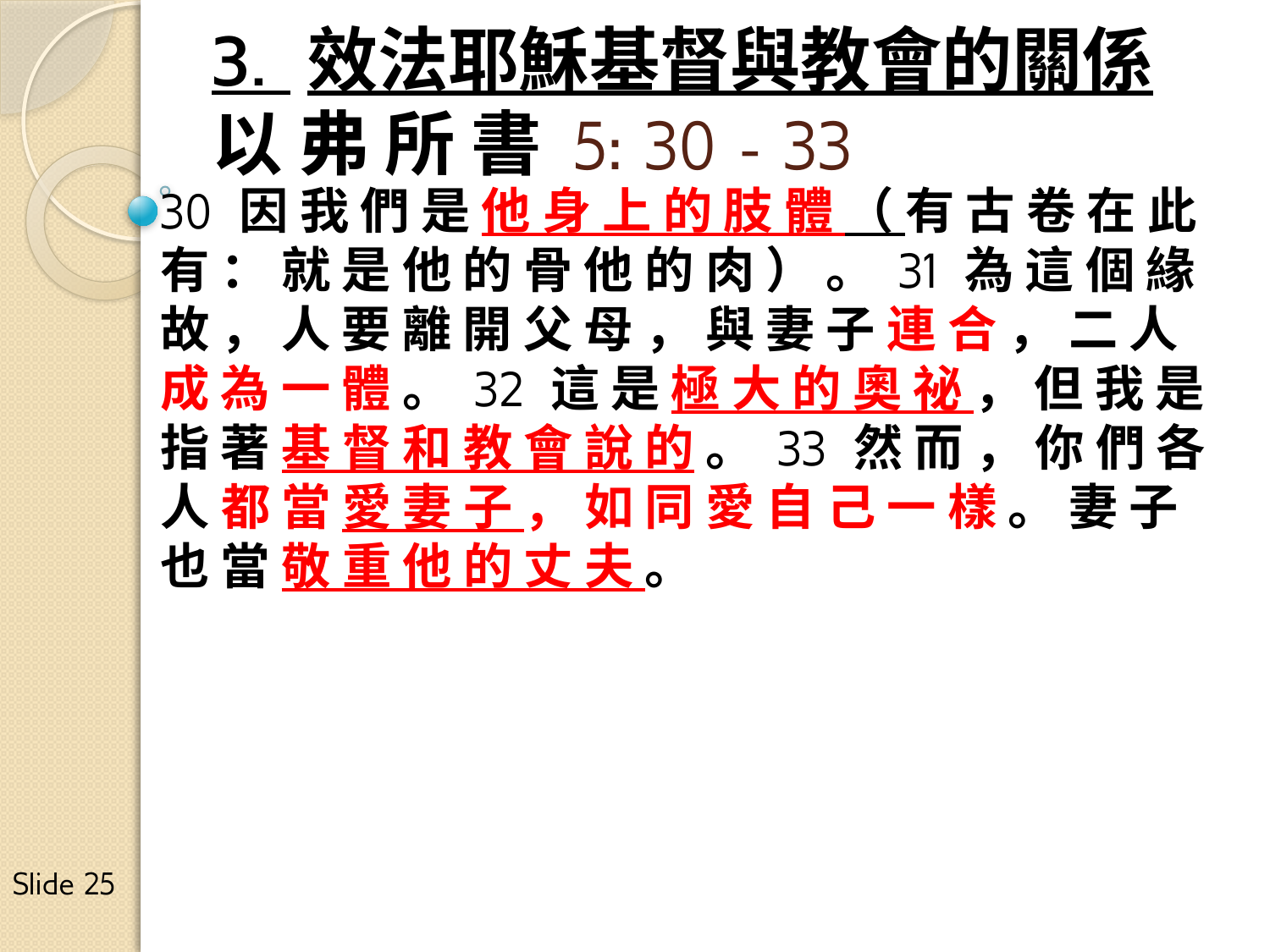

3. 效法耶穌基督與教會的關係
以 弗 所 書 5: 30 - 33
30 因 我 們 是 他 身 上 的 肢 體 （ 有 古 卷 在 此 有 ： 就 是 他 的 骨 他 的 肉 ） 。 31 為 這 個 緣 故 ， 人 要 離 開 父 母 ， 與 妻 子 連 合 ， 二 人 成 為 一 體 。 32 這 是 極 大 的 奧 祕 ， 但 我 是 指 著 基 督 和 教 會 說 的 。 33 然 而 ， 你 們 各 人 都 當 愛 妻 子 ， 如 同 愛 自 己 一 樣 。 妻 子 也 當 敬 重 他 的 丈 夫 。

Slide 25